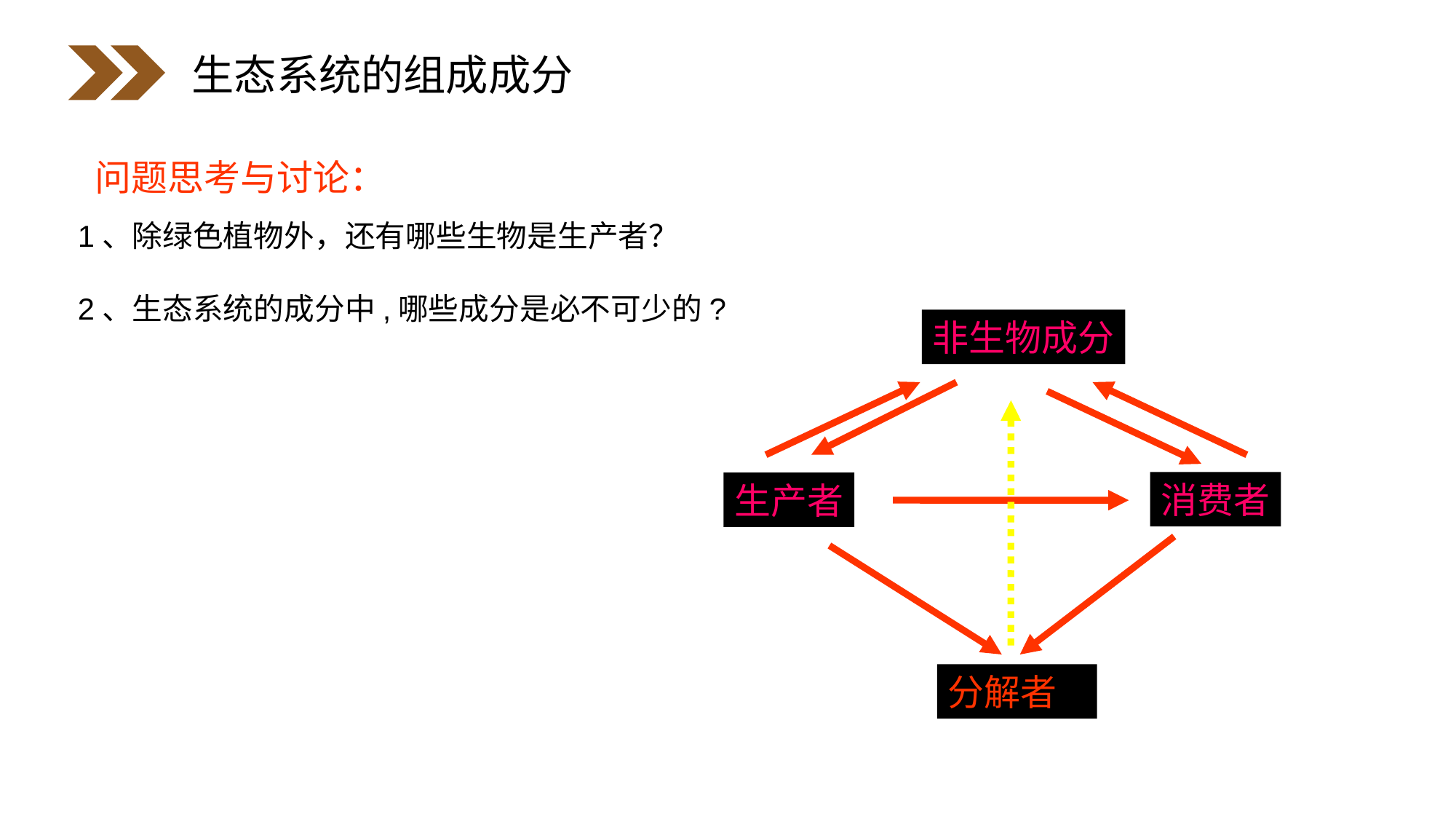

生态系统的组成成分
问题思考与讨论：
1、除绿色植物外，还有哪些生物是生产者？

2、生态系统的成分中,哪些成分是必不可少的?
非生物成分
消费者
生产者
分解者